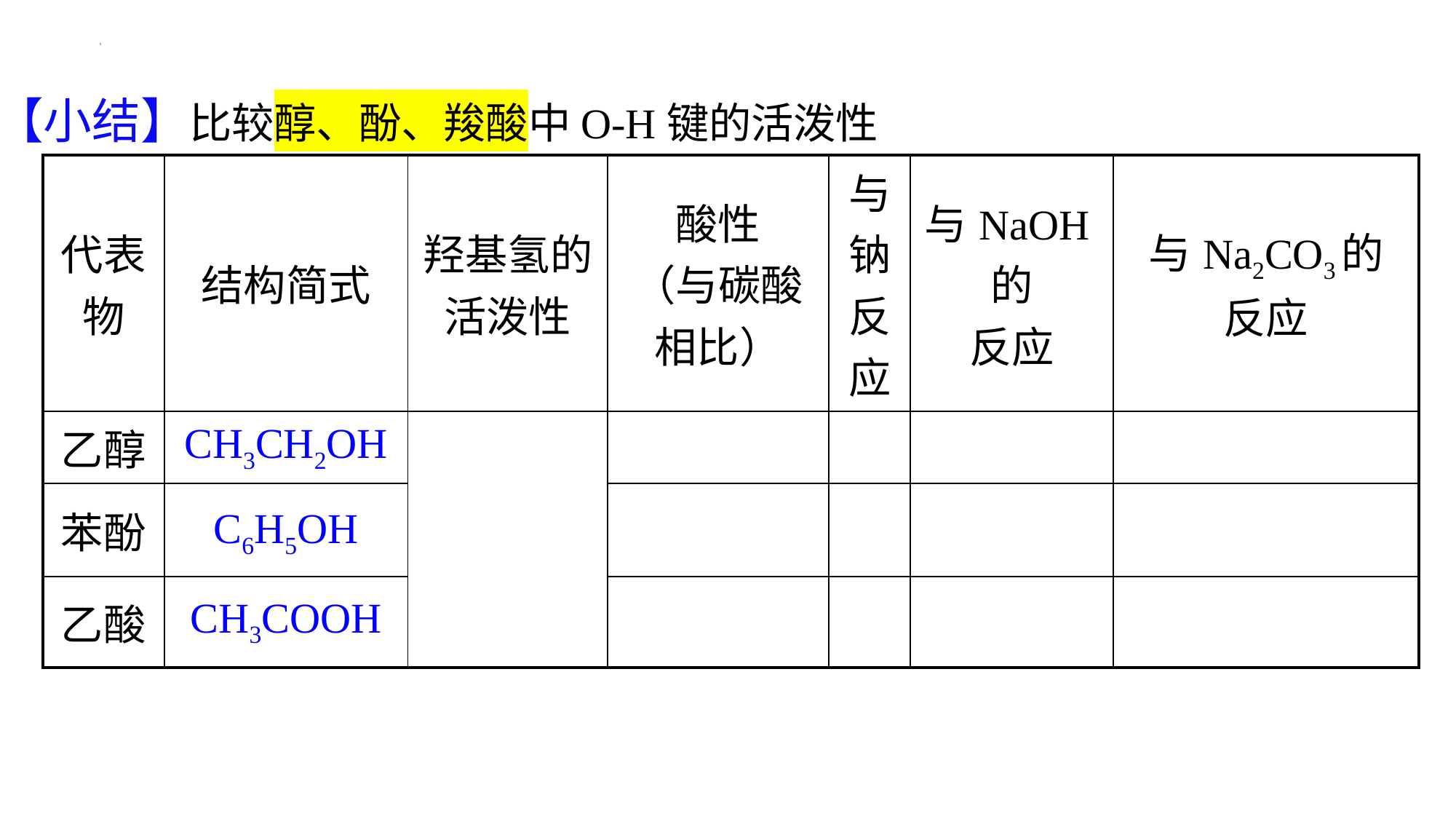

【小结】比较醇、酚、羧酸中O-H键的活泼性
| 代表物 | 结构简式 | 羟基氢的活泼性 | 酸性 （与碳酸相比） | 与钠反应 | 与NaOH的 反应 | 与Na2CO3的 反应 |
| --- | --- | --- | --- | --- | --- | --- |
| 乙醇 | CH3CH2OH |  |  |  |  |  |
| 苯酚 | C6H5OH |  |  |  |  |  |
| 乙酸 | CH3COOH |  |  |  |  |  |